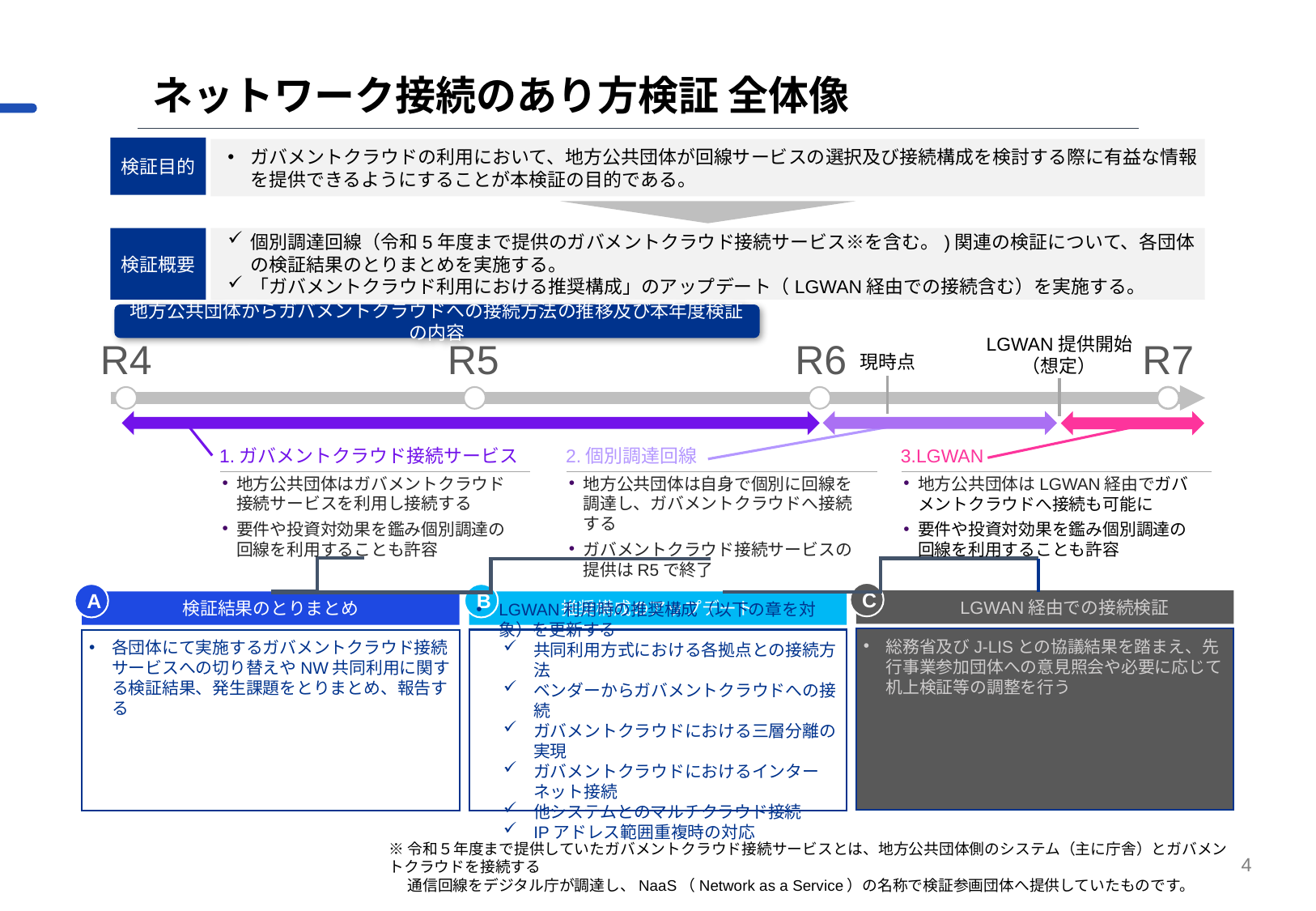

ネットワーク接続のあり方検証 全体像
検証目的
ガバメントクラウドの利用において、地方公共団体が回線サービスの選択及び接続構成を検討する際に有益な情報を提供できるようにすることが本検証の目的である。

検証概要
個別調達回線（令和5年度まで提供のガバメントクラウド接続サービス※を含む。)関連の検証について、各団体の検証結果のとりまとめを実施する。
「ガバメントクラウド利用における推奨構成」のアップデート（LGWAN経由での接続含む）を実施する。
地方公共団体からガバメントクラウドへの接続方法の推移及び本年度検証の内容
R4

R5

R6

R7

LGWAN提供開始（想定）
現時点

1.ガバメントクラウド接続サービス
2.個別調達回線
3.LGWAN
地方公共団体はガバメントクラウド接続サービスを利用し接続する
要件や投資対効果を鑑み個別調達の回線を利用することも許容
地方公共団体は自身で個別に回線を調達し、ガバメントクラウドへ接続する
ガバメントクラウド接続サービスの提供はR5で終了
地方公共団体はLGWAN経由でガバメントクラウドへ接続も可能に
要件や投資対効果を鑑み個別調達の回線を利用することも許容
C
A
B
　　LGWAN経由での接続検証
検証結果のとりまとめ
推奨構成のアップデート
総務省及びJ-LISとの協議結果を踏まえ、先行事業参加団体への意見照会や必要に応じて机上検証等の調整を行う
各団体にて実施するガバメントクラウド接続サービスへの切り替えやNW共同利用に関する検証結果、発生課題をとりまとめ、報告する
LGWAN利用時の推奨構成（以下の章を対象）を更新する
共同利用方式における各拠点との接続方法
ベンダーからガバメントクラウドへの接続
ガバメントクラウドにおける三層分離の実現
ガバメントクラウドにおけるインターネット接続
他システムとのマルチクラウド接続
IPアドレス範囲重複時の対応
※令和５年度まで提供していたガバメントクラウド接続サービスとは、地方公共団体側のシステム（主に庁舎）とガバメントクラウドを接続する
　 通信回線をデジタル庁が調達し、NaaS（Network as a Service）の名称で検証参画団体へ提供していたものです。
4